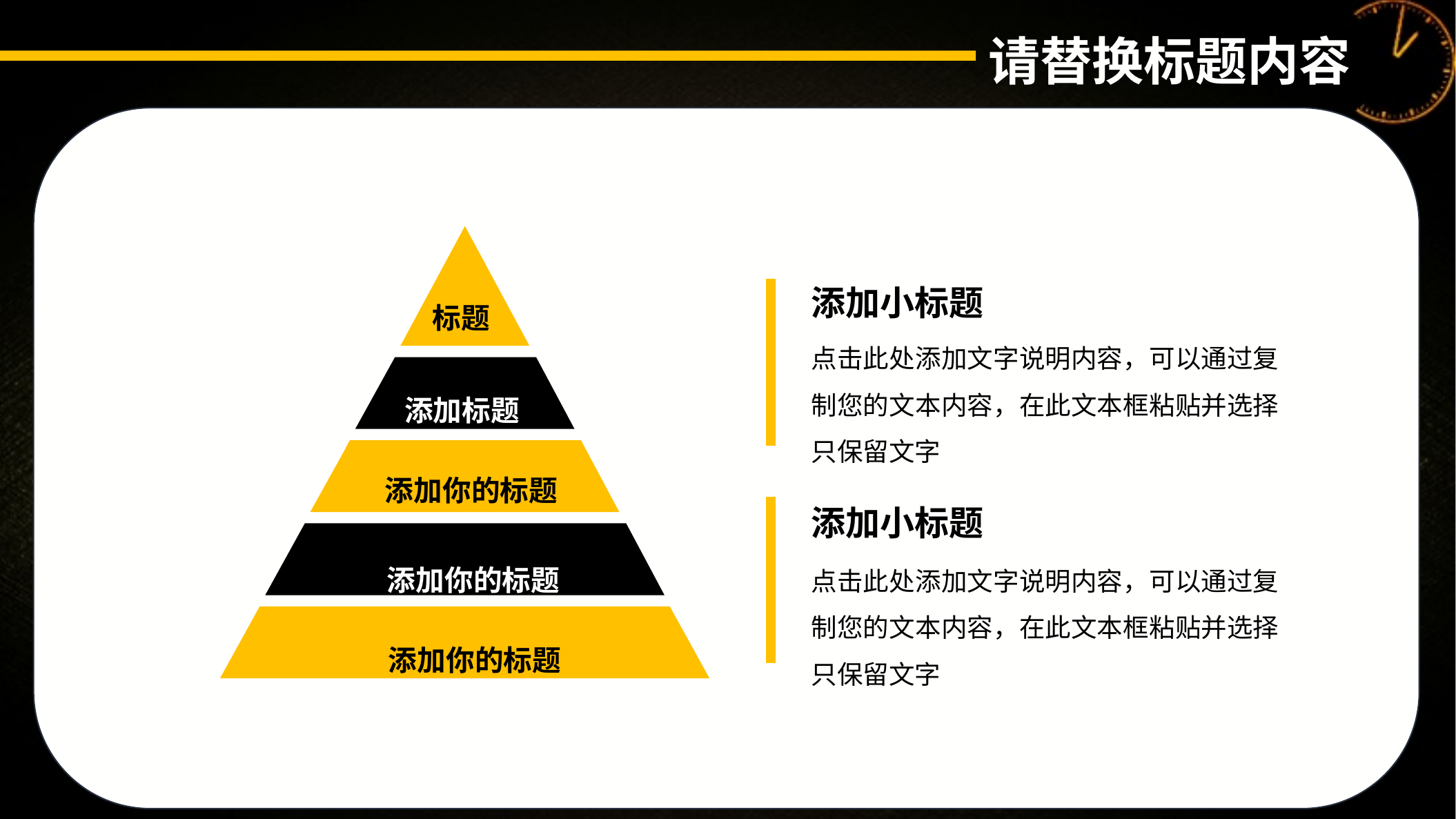

添加小标题
点击此处添加文字说明内容，可以通过复制您的文本内容，在此文本框粘贴并选择只保留文字

标题

添加标题

添加你的标题

添加小标题
点击此处添加文字说明内容，可以通过复制您的文本内容，在此文本框粘贴并选择只保留文字

添加你的标题

添加你的标题